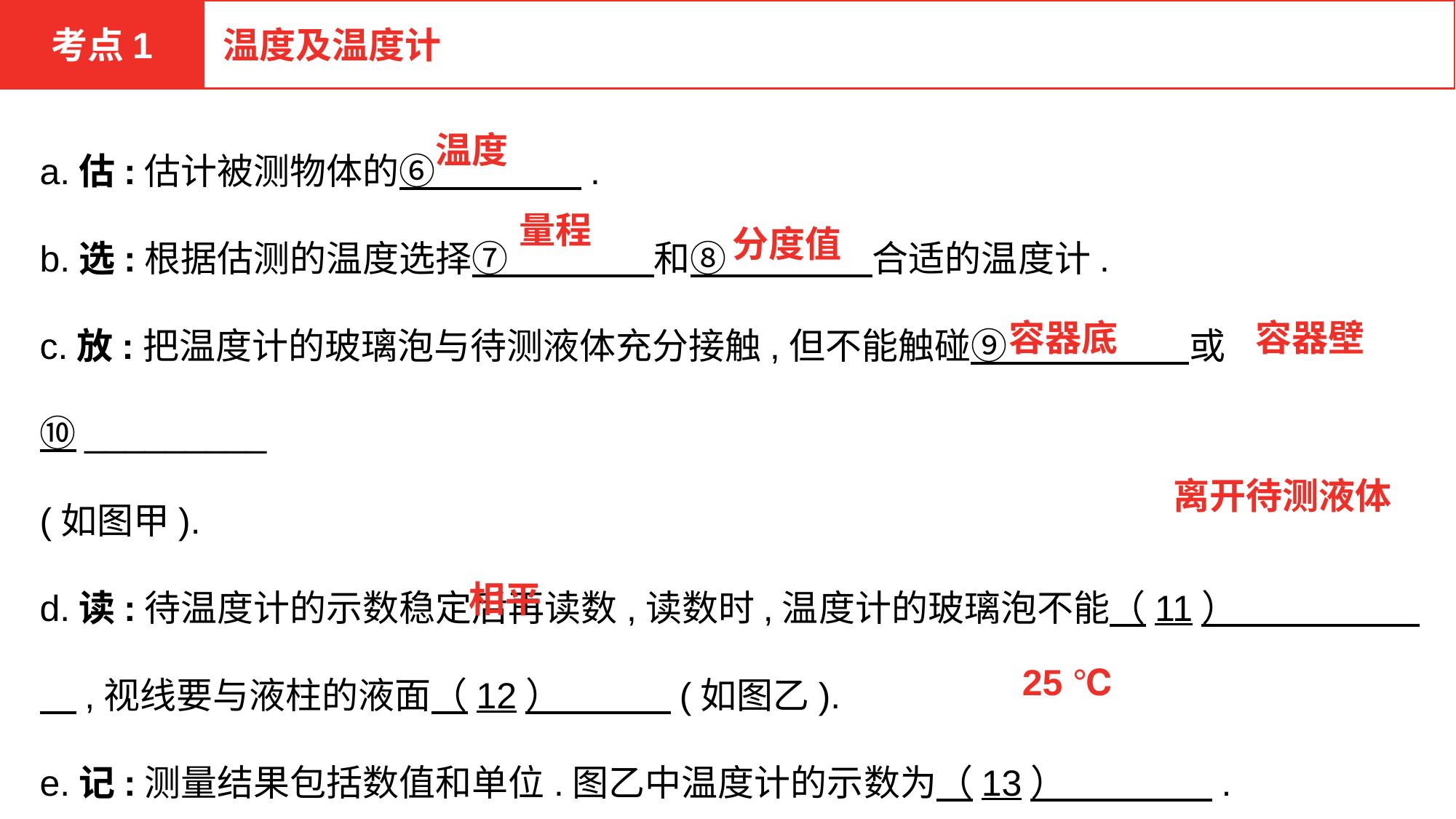

考点1
温度及温度计
a.估:估计被测物体的⑥　　　　.
b.选:根据估测的温度选择⑦　　　　和⑧　　　　合适的温度计.
c.放:把温度计的玻璃泡与待测液体充分接触,但不能触碰⑨　　　　　或⑩_________
(如图甲).
d.读:待温度计的示数稳定后再读数,读数时,温度计的玻璃泡不能（11）　　　　　　,视线要与液柱的液面（12）　　　(如图乙).
e.记:测量结果包括数值和单位.图乙中温度计的示数为（13）　　　　.
温度
量程
分度值
容器底
容器壁
离开待测液体
相平
25 ℃